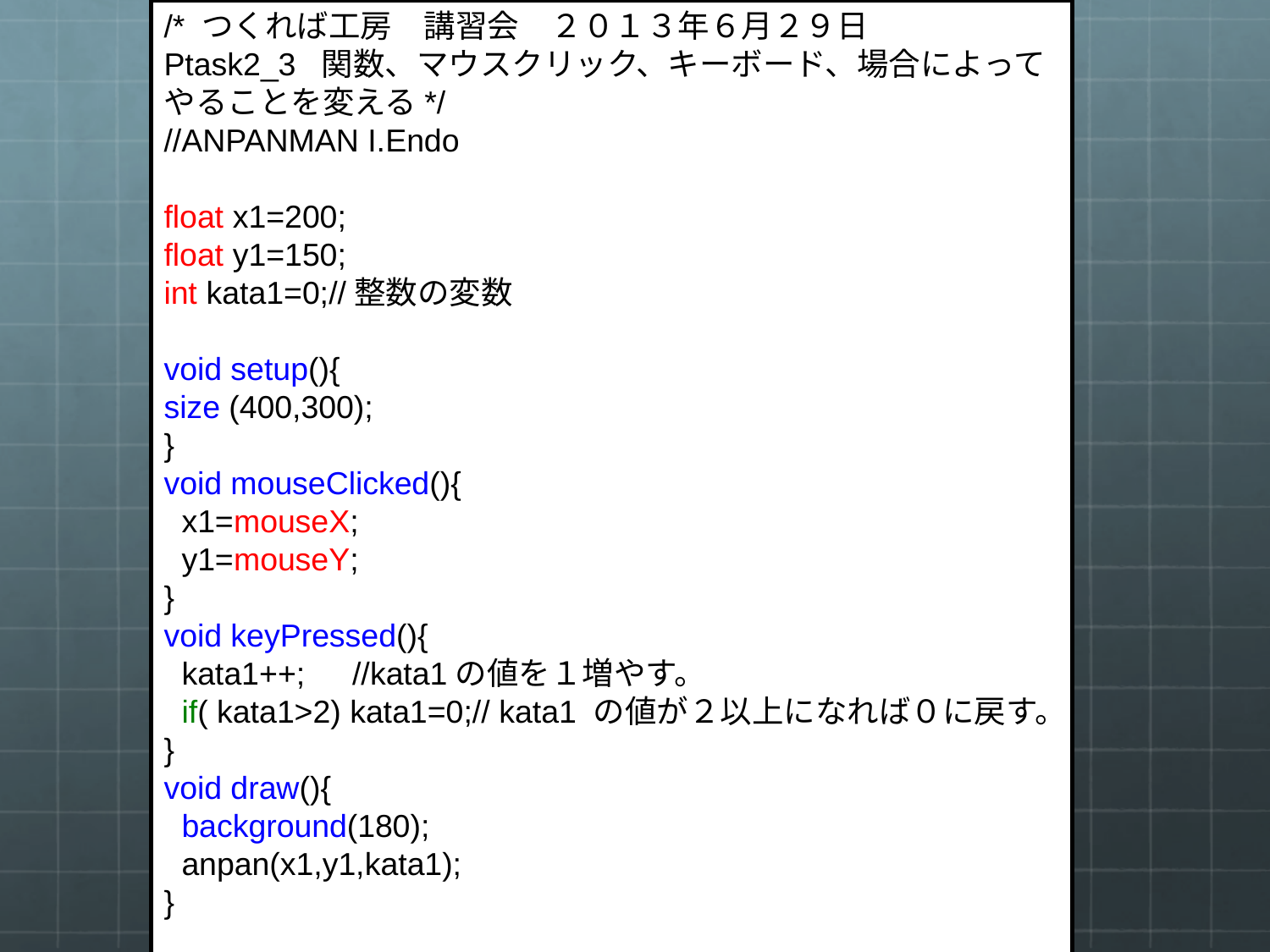

/* つくれば工房　講習会　２０１３年６月２９日
Ptask2_3  関数、マウスクリック、キーボード、場合によってやることを変える*/
//ANPANMAN I.Endo

float x1=200;
float y1=150;
int kata1=0;//整数の変数

void setup(){
size (400,300);
}
void mouseClicked(){
  x1=mouseX;
  y1=mouseY;
}
void keyPressed(){
  kata1++;　//kata1の値を１増やす。
  if( kata1>2) kata1=0;// kata1 の値が２以上になれば０に戻す。
}
void draw(){
  background(180);
  anpan(x1,y1,kata1);
}